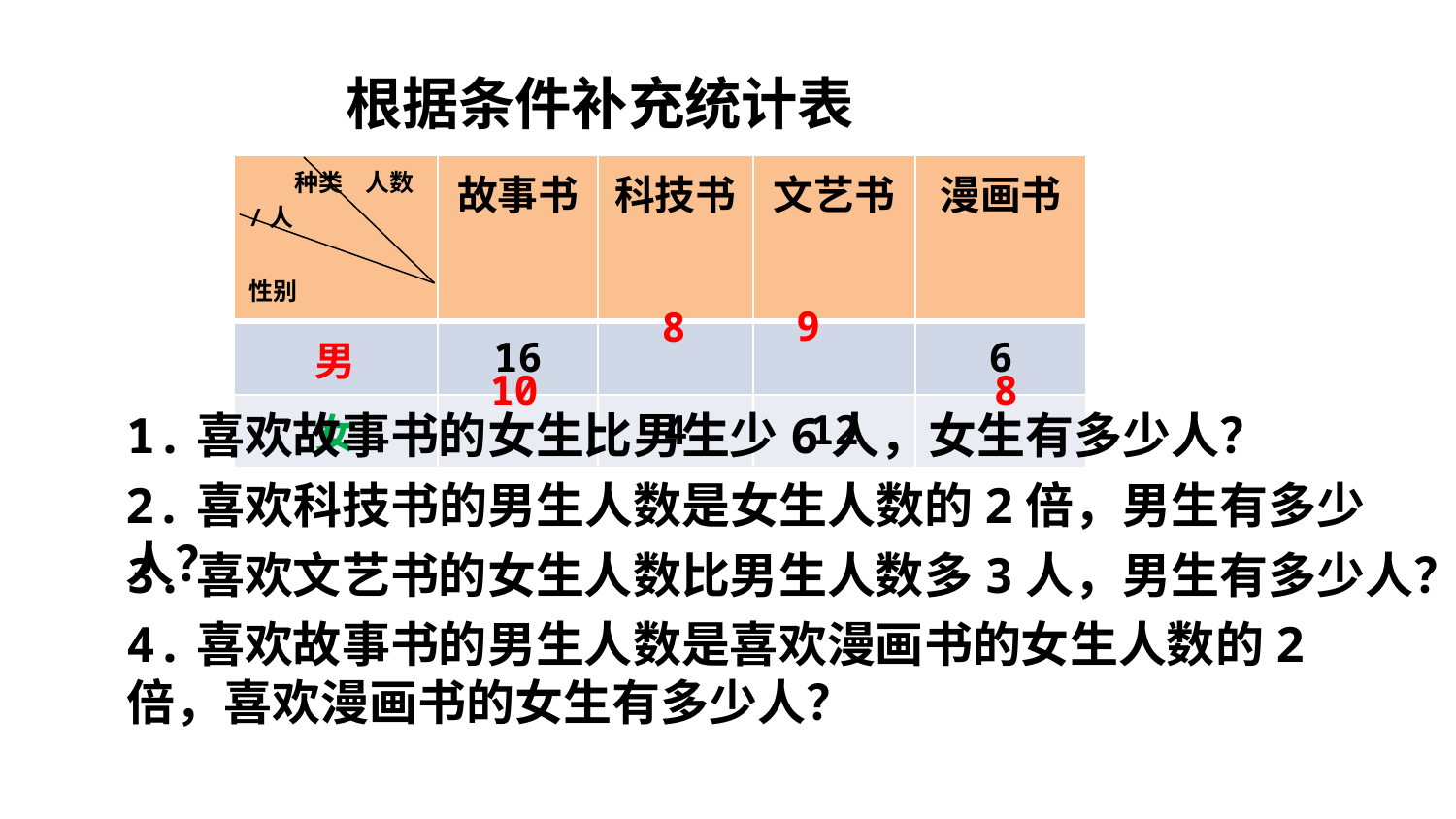

# 根据条件补充统计表
| 种类 人数/人 性别 | 故事书 | 科技书 | 文艺书 | 漫画书 |
| --- | --- | --- | --- | --- |
| 男 | 16 |  |  | 6 |
| 女 |  | 4 | 12 |  |
9
8
10
8
1.喜欢故事书的女生比男生少6人，女生有多少人？
2.喜欢科技书的男生人数是女生人数的2倍，男生有多少人？
3.喜欢文艺书的女生人数比男生人数多3人，男生有多少人？
4.喜欢故事书的男生人数是喜欢漫画书的女生人数的2倍，喜欢漫画书的女生有多少人？